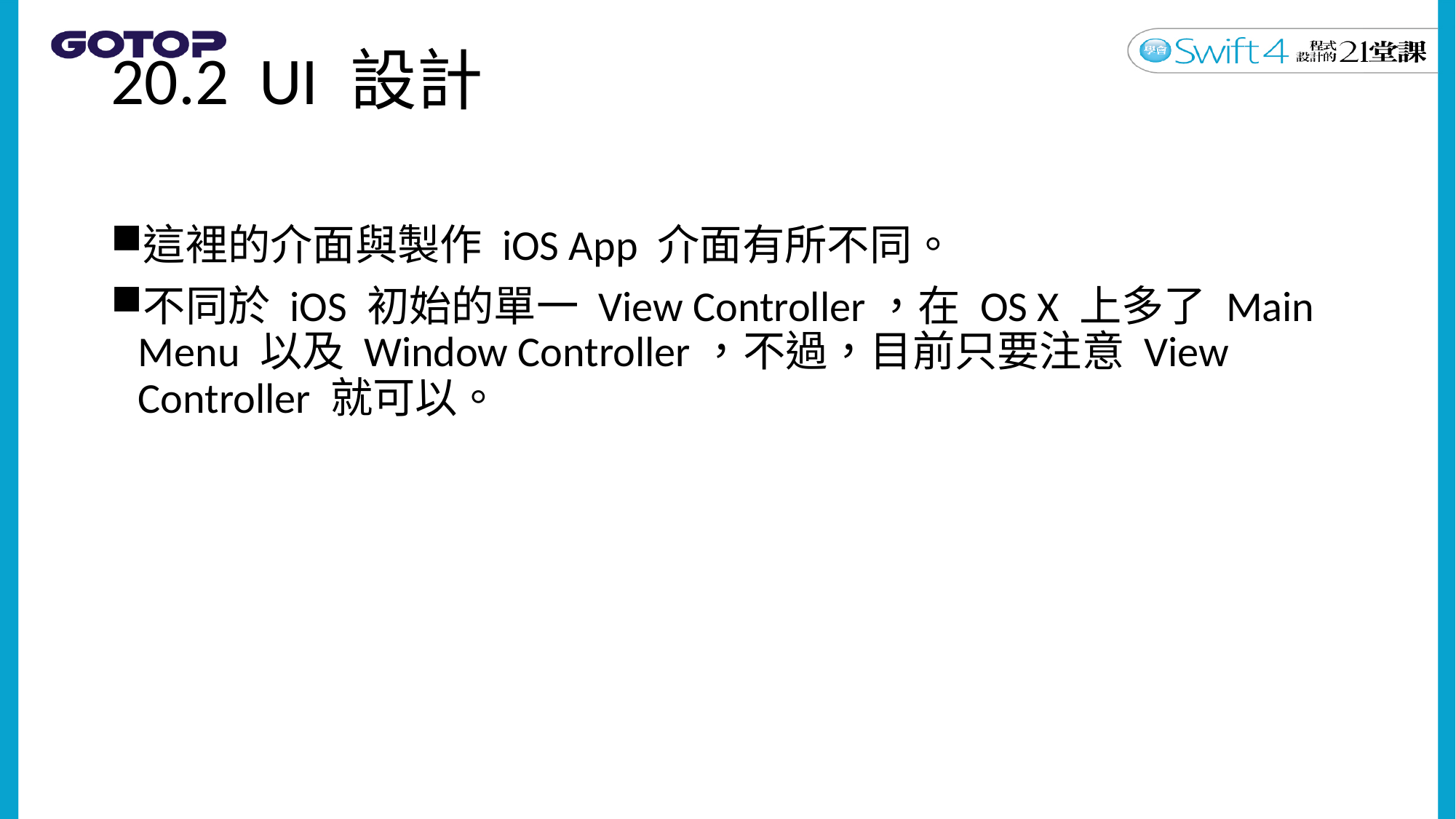

# 20.2  UI 設計
這裡的介面與製作 iOS App 介面有所不同。
不同於 iOS 初始的單一 View Controller，在 OS X 上多了 Main Menu 以及 Window Controller，不過，目前只要注意 View Controller 就可以。